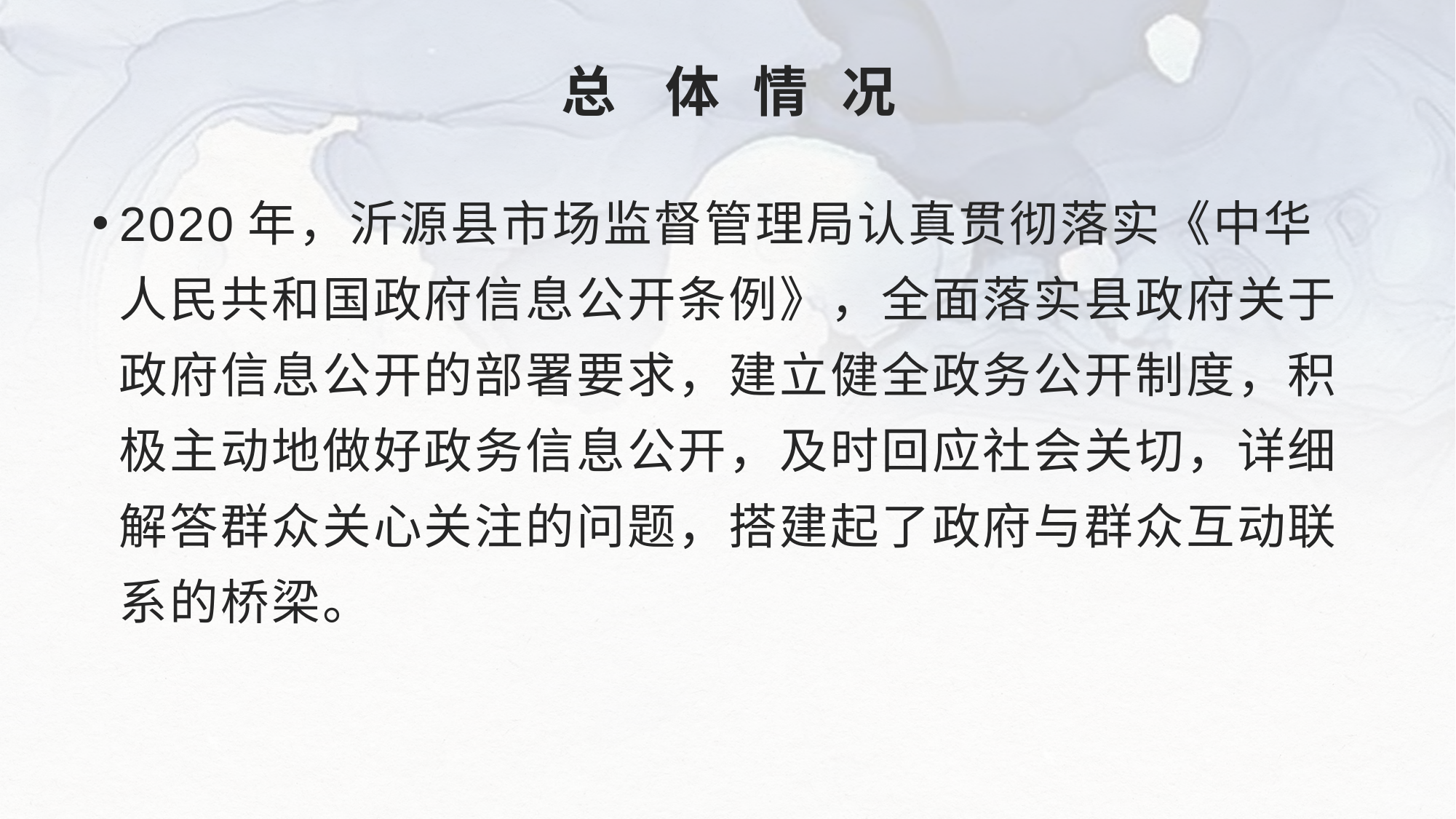

# 总   体  情  况
2020年，沂源县市场监督管理局认真贯彻落实《中华人民共和国政府信息公开条例》，全面落实县政府关于政府信息公开的部署要求，建立健全政务公开制度，积极主动地做好政务信息公开，及时回应社会关切，详细解答群众关心关注的问题，搭建起了政府与群众互动联系的桥梁。